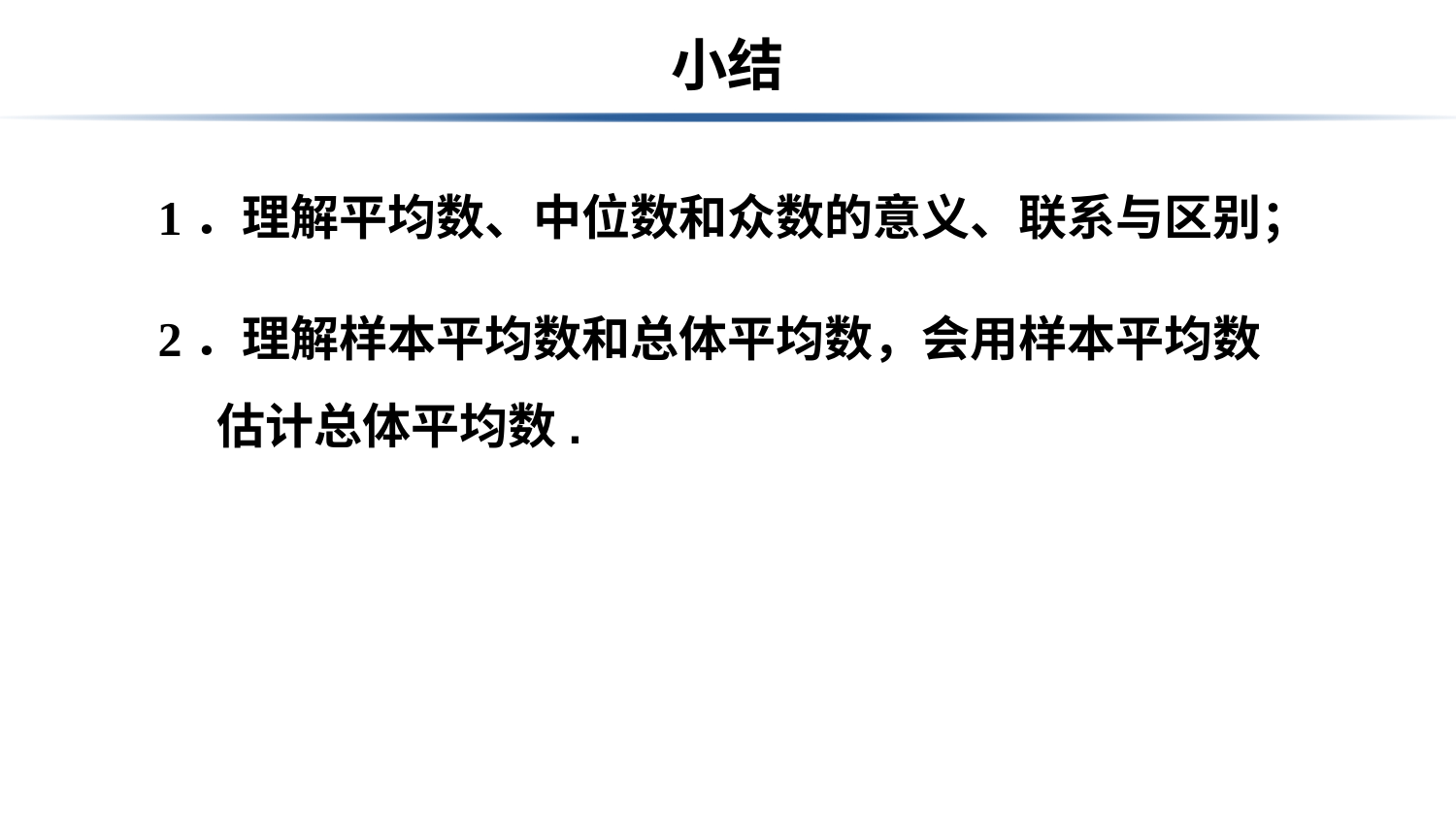

# 小结
1．理解平均数、中位数和众数的意义、联系与区别；
2．理解样本平均数和总体平均数，会用样本平均数
　 估计总体平均数.